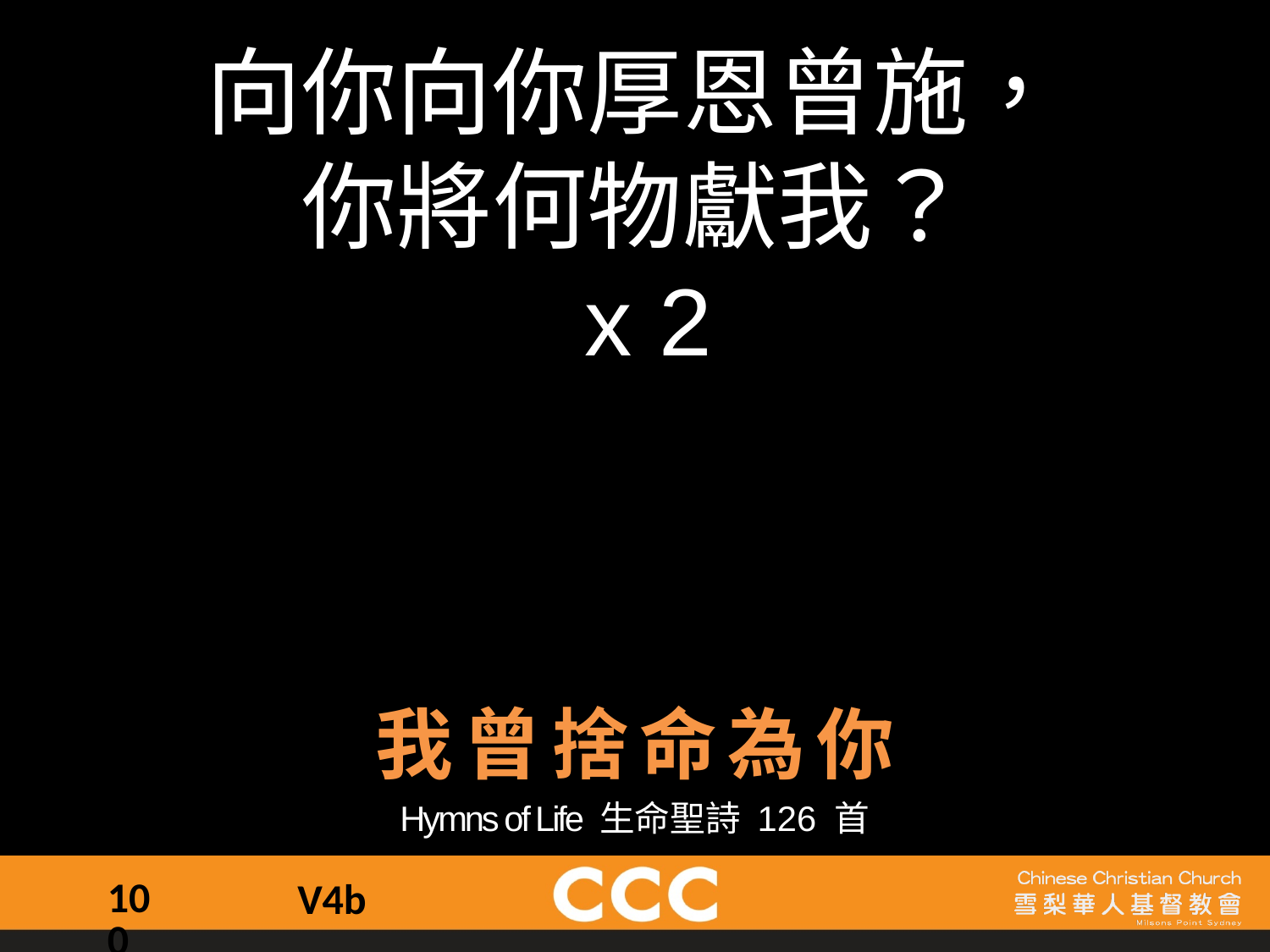

向你向你厚恩曾施，
你將何物獻我？
 x 2
我曾捨命為你
Hymns of Life 生命聖詩 126 首
100
V4b